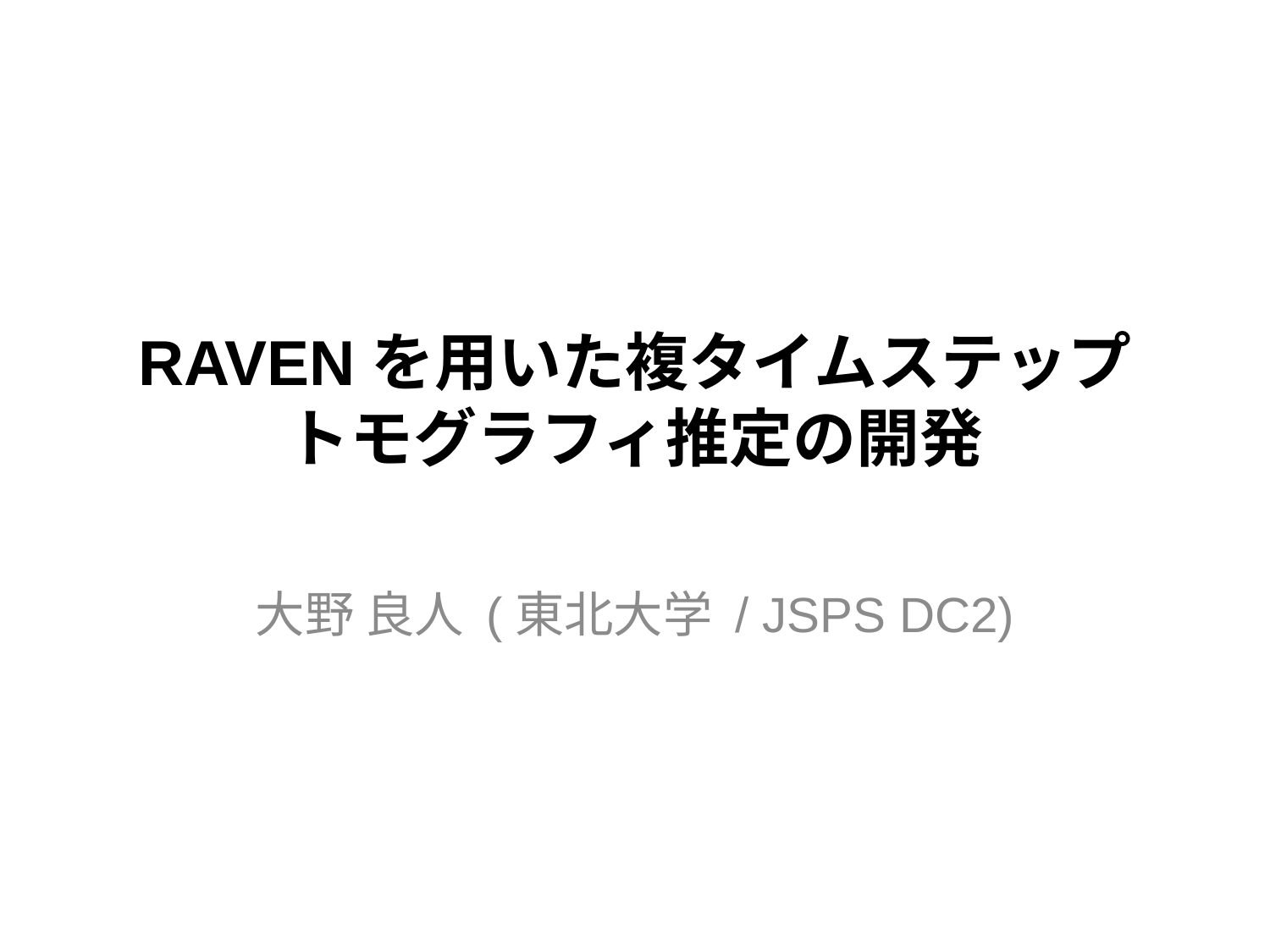

# RAVENを用いた複タイムステップトモグラフィ推定の開発
大野 良人 (東北大学 / JSPS DC2)